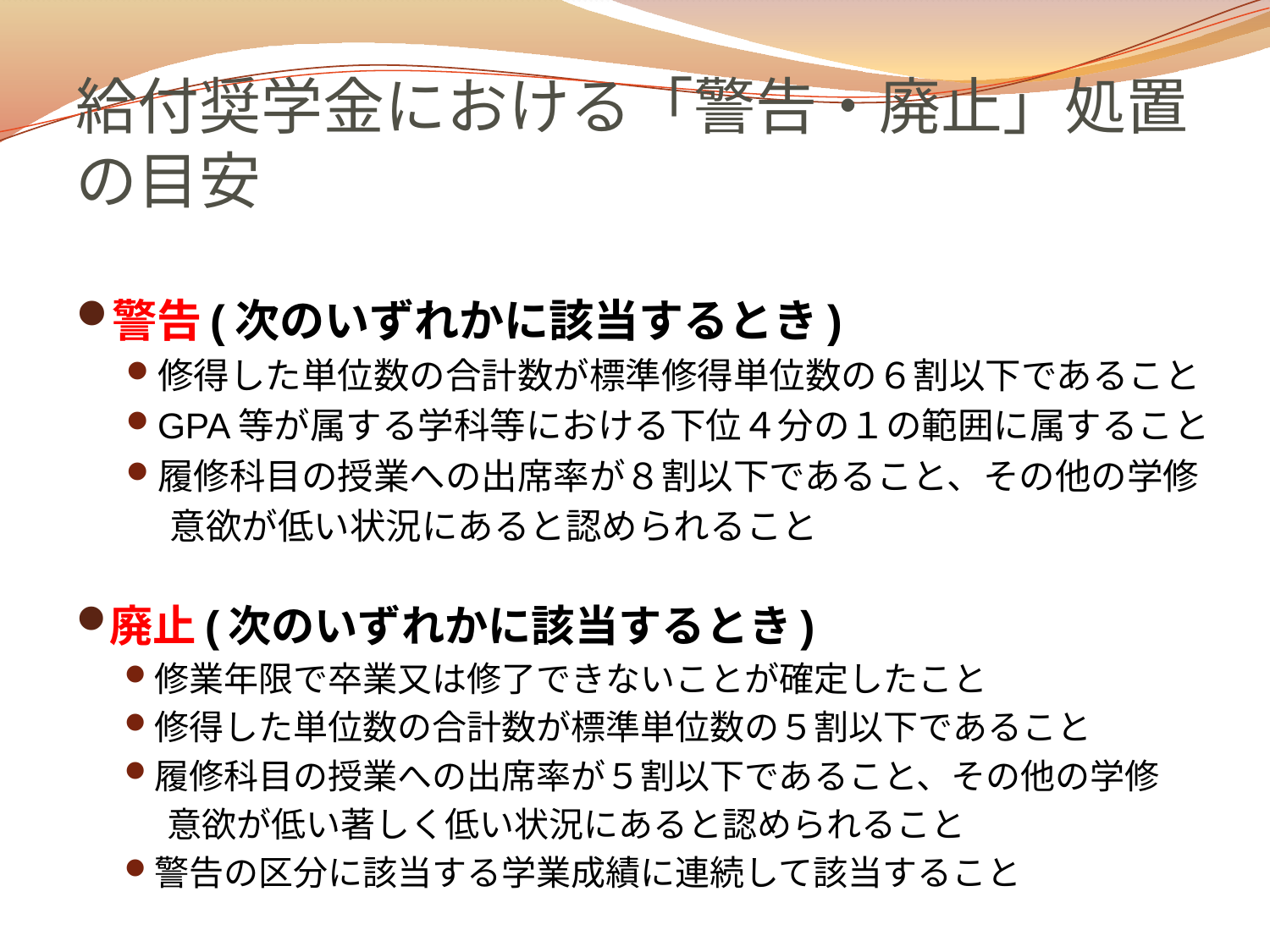

# 給付奨学金における「警告・廃止」処置の目安

警告(次のいずれかに該当するとき)
修得した単位数の合計数が標準修得単位数の６割以下であること
GPA等が属する学科等における下位４分の１の範囲に属すること
履修科目の授業への出席率が８割以下であること、その他の学修
　 意欲が低い状況にあると認められること

廃止(次のいずれかに該当するとき)
修業年限で卒業又は修了できないことが確定したこと
修得した単位数の合計数が標準単位数の５割以下であること
履修科目の授業への出席率が５割以下であること、その他の学修
　 意欲が低い著しく低い状況にあると認められること
警告の区分に該当する学業成績に連続して該当すること